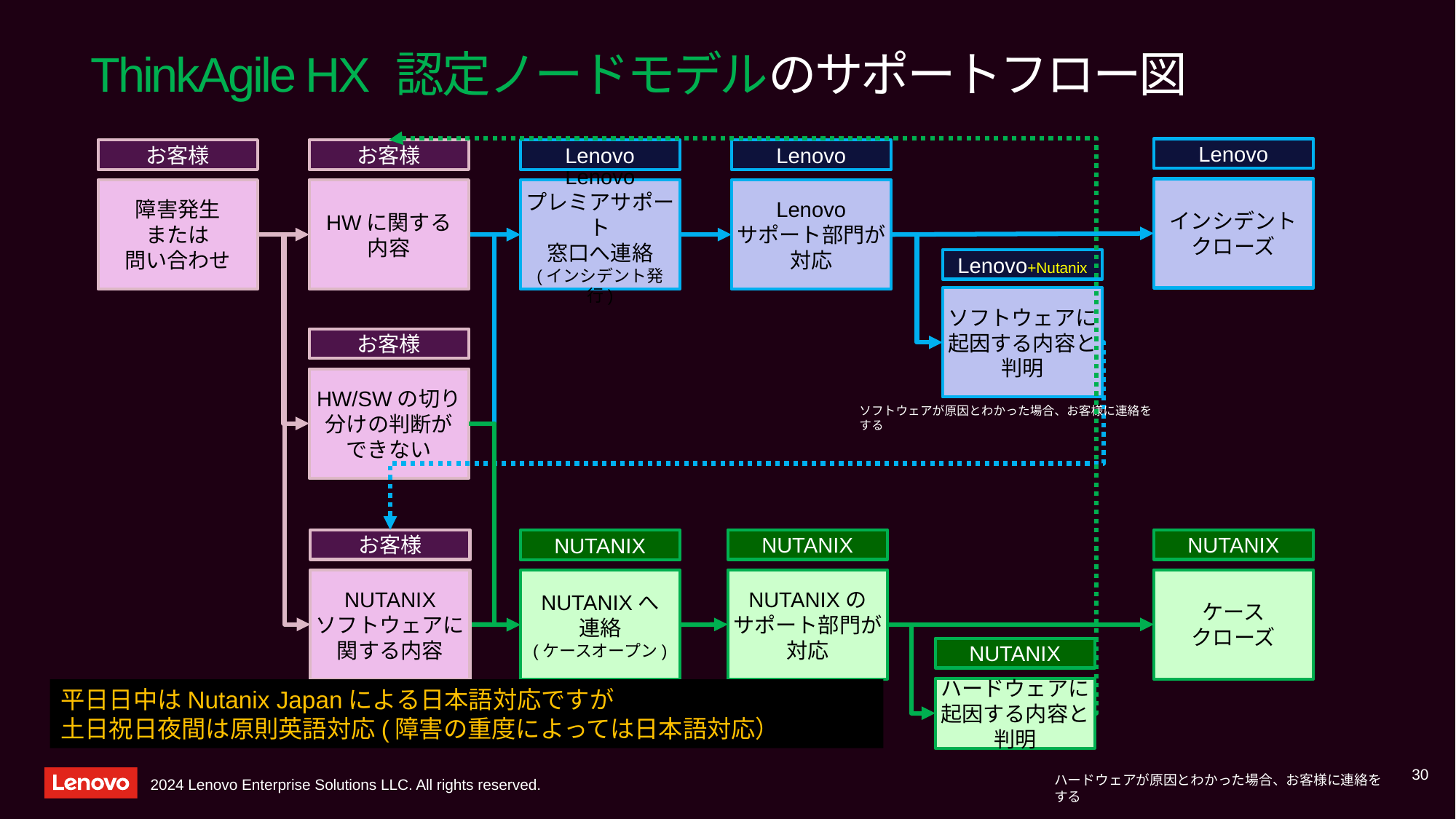

# ThinkAgile HX 認定ノードモデルのサポートフロー図
Lenovo
お客様
お客様
Lenovo
Lenovo
インシデント
クローズ
障害発生
または
問い合わせ
HWに関する
内容
Lenovo
プレミアサポート
窓口へ連絡
(インシデント発行)
Lenovo
サポート部門が
対応
Lenovo+Nutanix
ソフトウェアに
起因する内容と
判明
お客様
HW/SWの切り分けの判断が
できない
ソフトウェアが原因とわかった場合、お客様に連絡をする
お客様
NUTANIX
NUTANIX
NUTANIX
NUTANIX
ソフトウェアに
関する内容
NUTANIXの
サポート部門が
対応
ケース
クローズ
NUTANIXへ
連絡
(ケースオープン)
NUTANIX
ハードウェアに
起因する内容と
判明
平日日中はNutanix Japanによる日本語対応ですが
土日祝日夜間は原則英語対応(障害の重度によっては日本語対応）
30
ハードウェアが原因とわかった場合、お客様に連絡をする